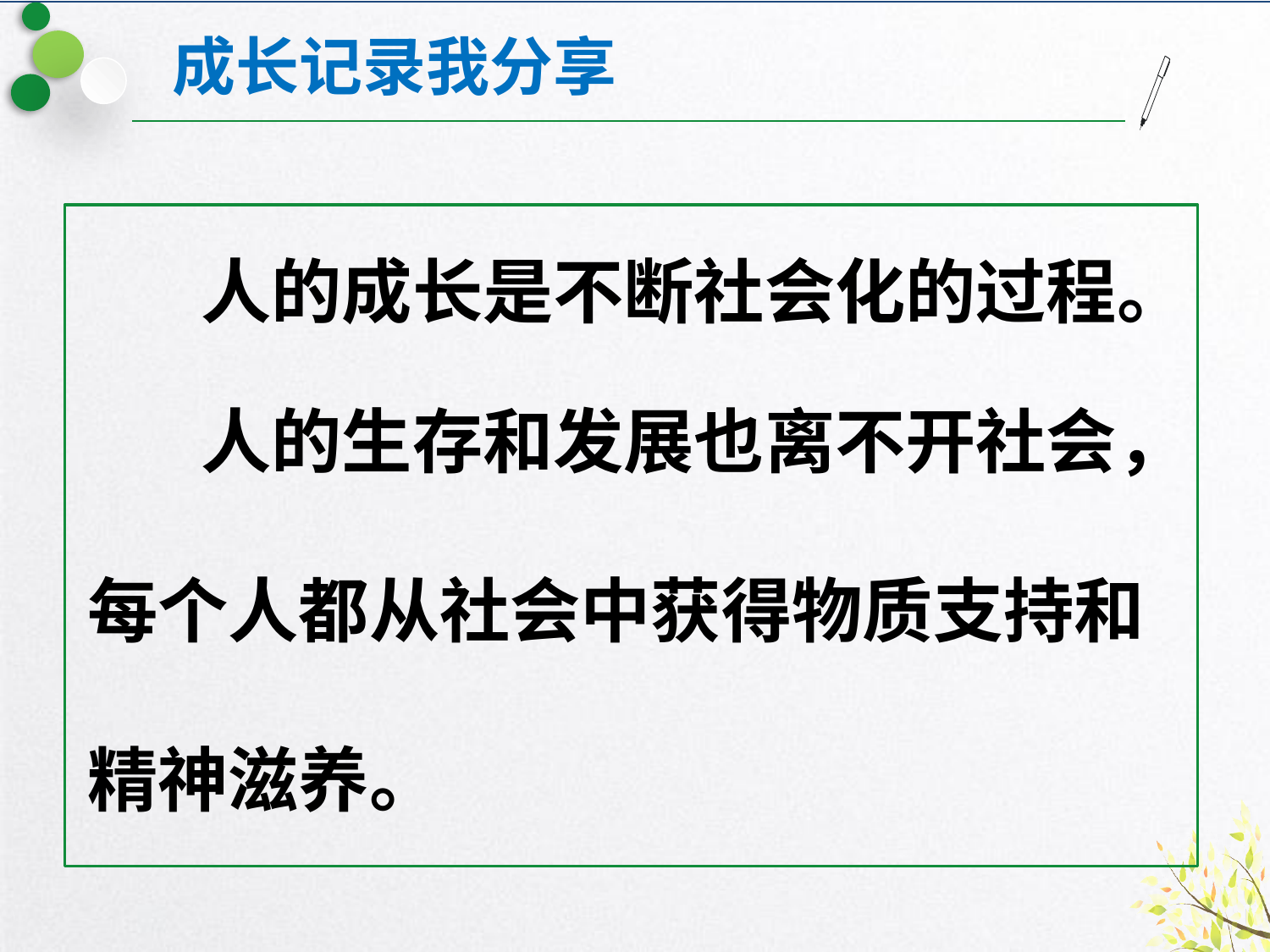

成长记录我分享
      人的成长是不断社会化的过程。

      人的生存和发展也离不开社会，每个人都从社会中获得物质支持和精神滋养。